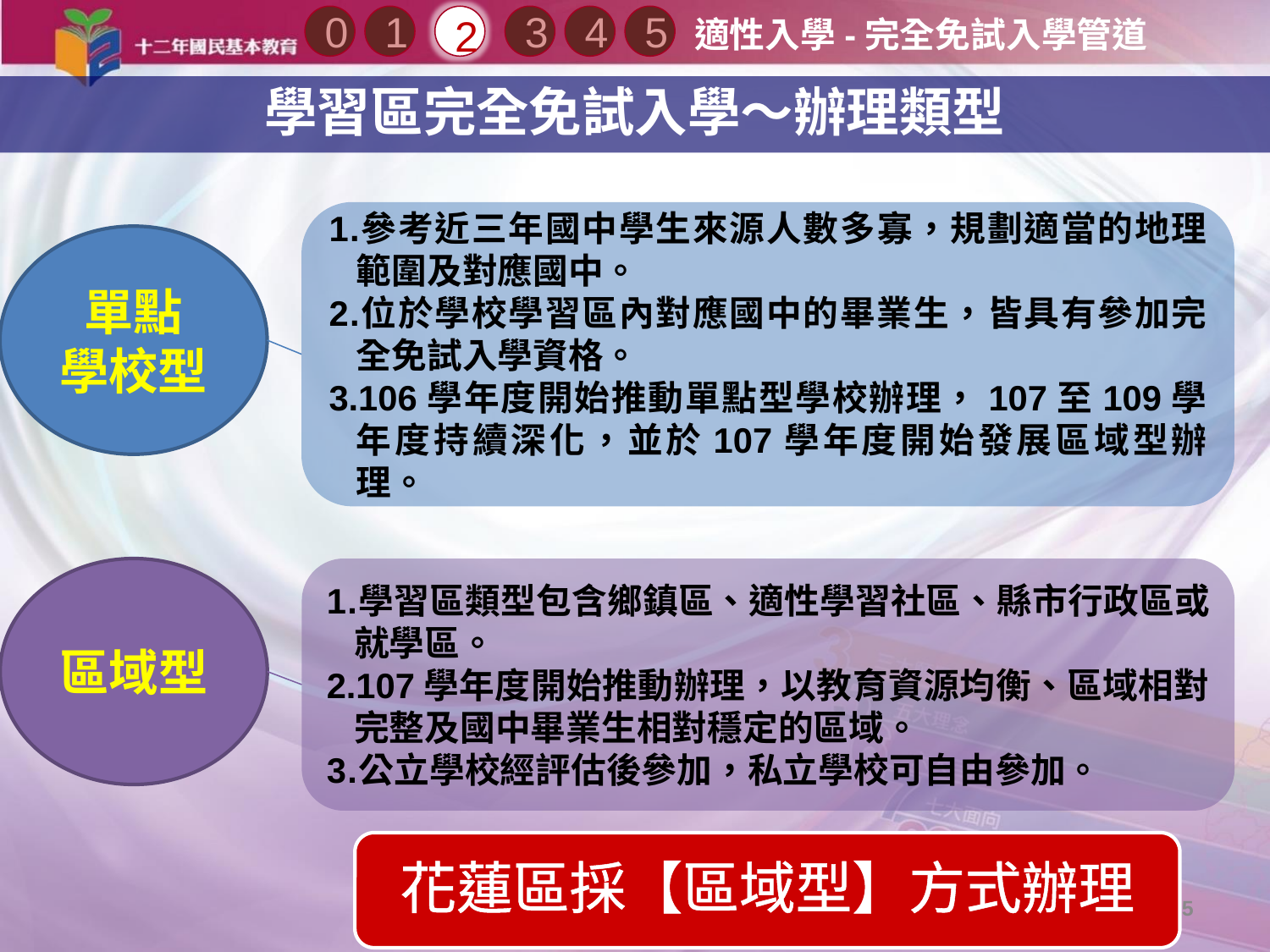

適性入學-完全免試入學管道
0
2
3
1
4
5
學習區完全免試入學～辦理類型
參考近三年國中學生來源人數多寡，規劃適當的地理範圍及對應國中。
位於學校學習區內對應國中的畢業生，皆具有參加完全免試入學資格。
106學年度開始推動單點型學校辦理，107至109學年度持續深化，並於107學年度開始發展區域型辦理。
單點
學校型
區域型
學習區類型包含鄉鎮區、適性學習社區、縣市行政區或就學區。
107學年度開始推動辦理，以教育資源均衡、區域相對完整及國中畢業生相對穩定的區域。
公立學校經評估後參加，私立學校可自由參加。

花蓮區採【區域型】方式辦理
35